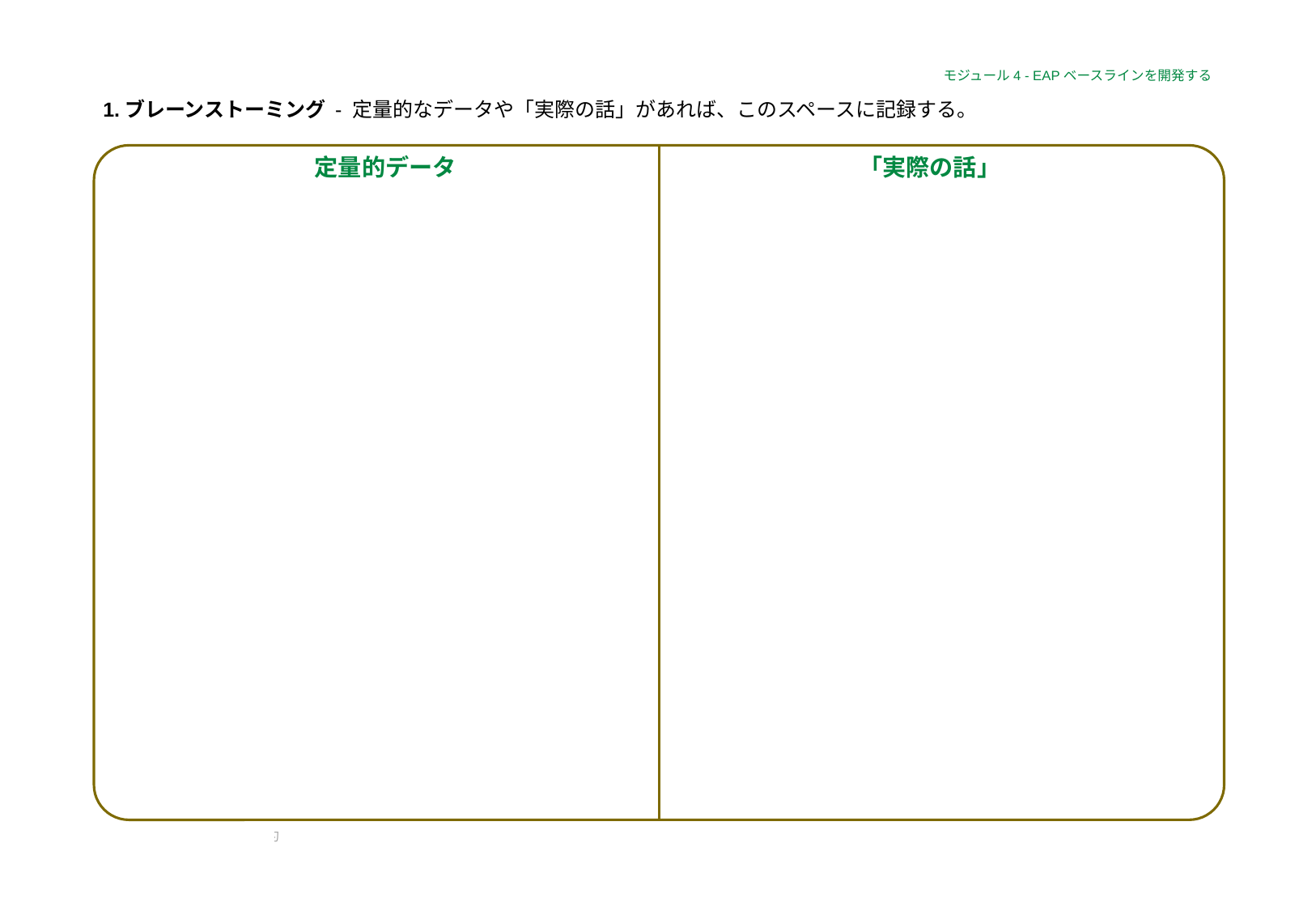

モジュール4 - EAPベースラインを開発する
1.ブレーンストーミング - 定量的なデータや「実際の話」があれば、このスペースに記録する。

「実際の話」
定量的データ